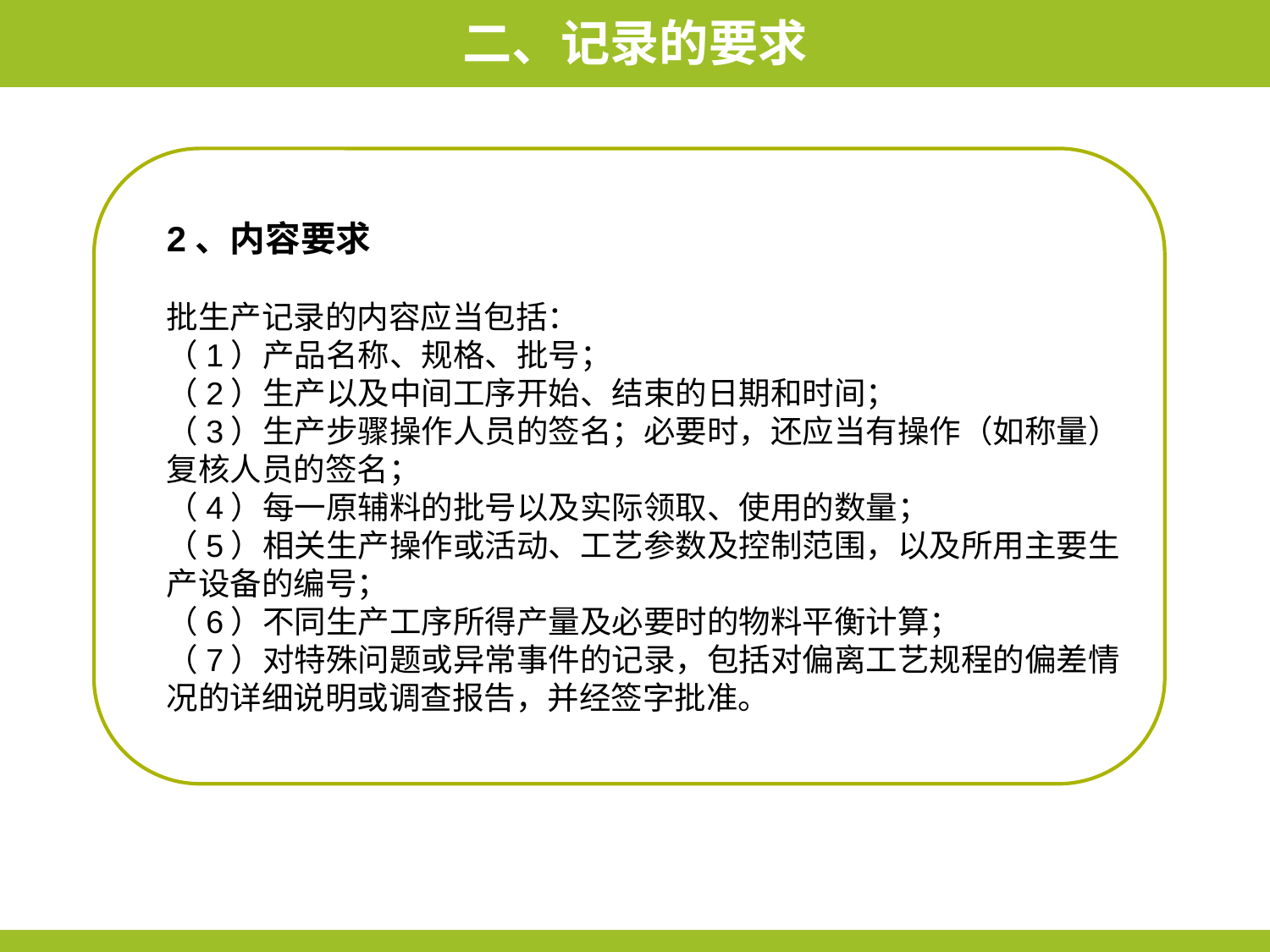

# 二、记录的要求
2、内容要求

批生产记录的内容应当包括：
（1）产品名称、规格、批号；
（2）生产以及中间工序开始、结束的日期和时间；
（3）生产步骤操作人员的签名；必要时，还应当有操作（如称量）复核人员的签名；
（4）每一原辅料的批号以及实际领取、使用的数量；
（5）相关生产操作或活动、工艺参数及控制范围，以及所用主要生产设备的编号；
（6）不同生产工序所得产量及必要时的物料平衡计算；
（7）对特殊问题或异常事件的记录，包括对偏离工艺规程的偏差情况的详细说明或调查报告，并经签字批准。
记录的概述